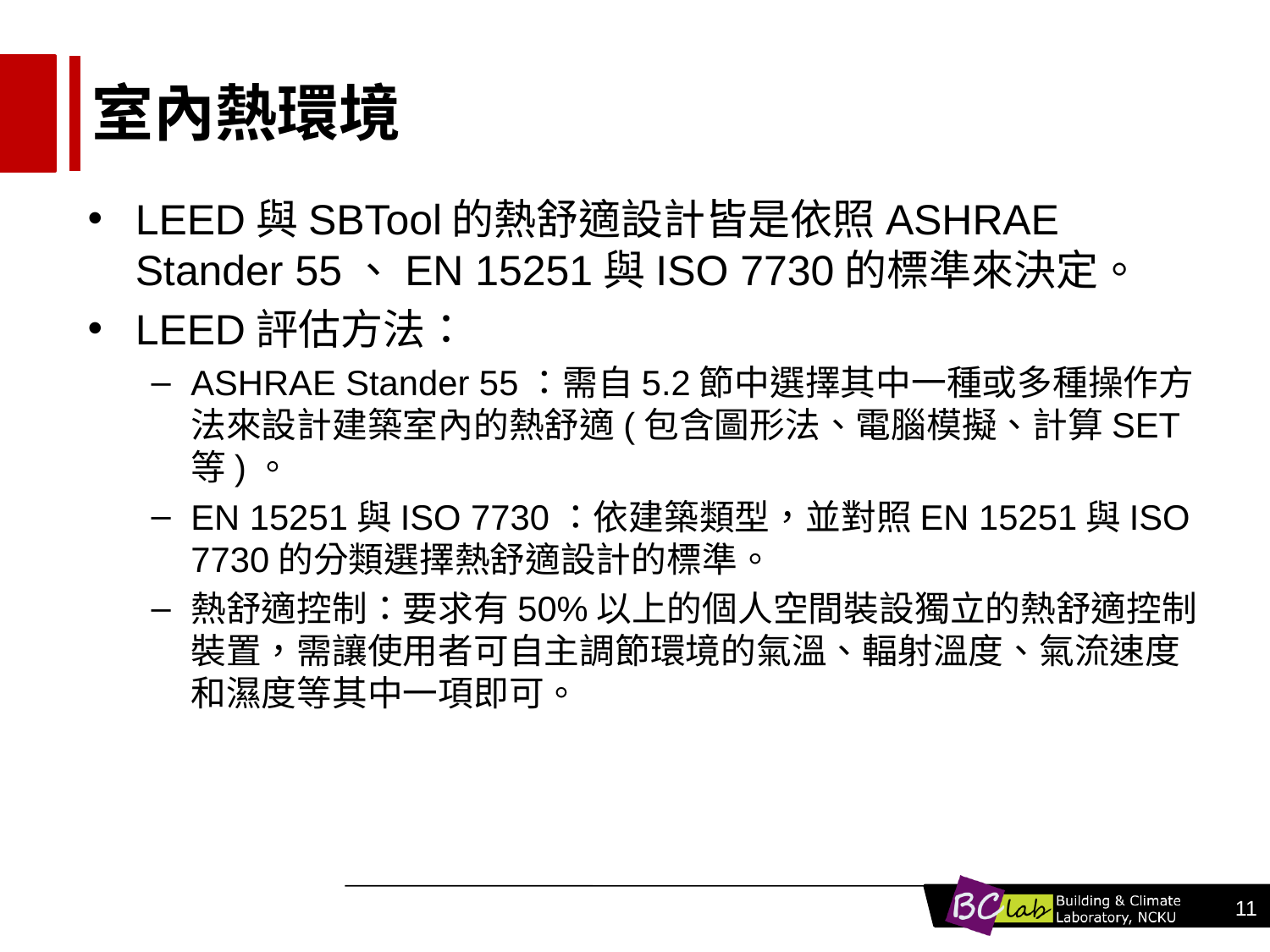

# 室內熱環境
LEED與SBTool的熱舒適設計皆是依照ASHRAE Stander 55、EN 15251與ISO 7730的標準來決定。
LEED評估方法：
ASHRAE Stander 55：需自5.2節中選擇其中一種或多種操作方法來設計建築室內的熱舒適(包含圖形法、電腦模擬、計算SET等)。
EN 15251與ISO 7730：依建築類型，並對照EN 15251與ISO 7730的分類選擇熱舒適設計的標準。
熱舒適控制：要求有50%以上的個人空間裝設獨立的熱舒適控制裝置，需讓使用者可自主調節環境的氣溫、輻射溫度、氣流速度和濕度等其中一項即可。
11